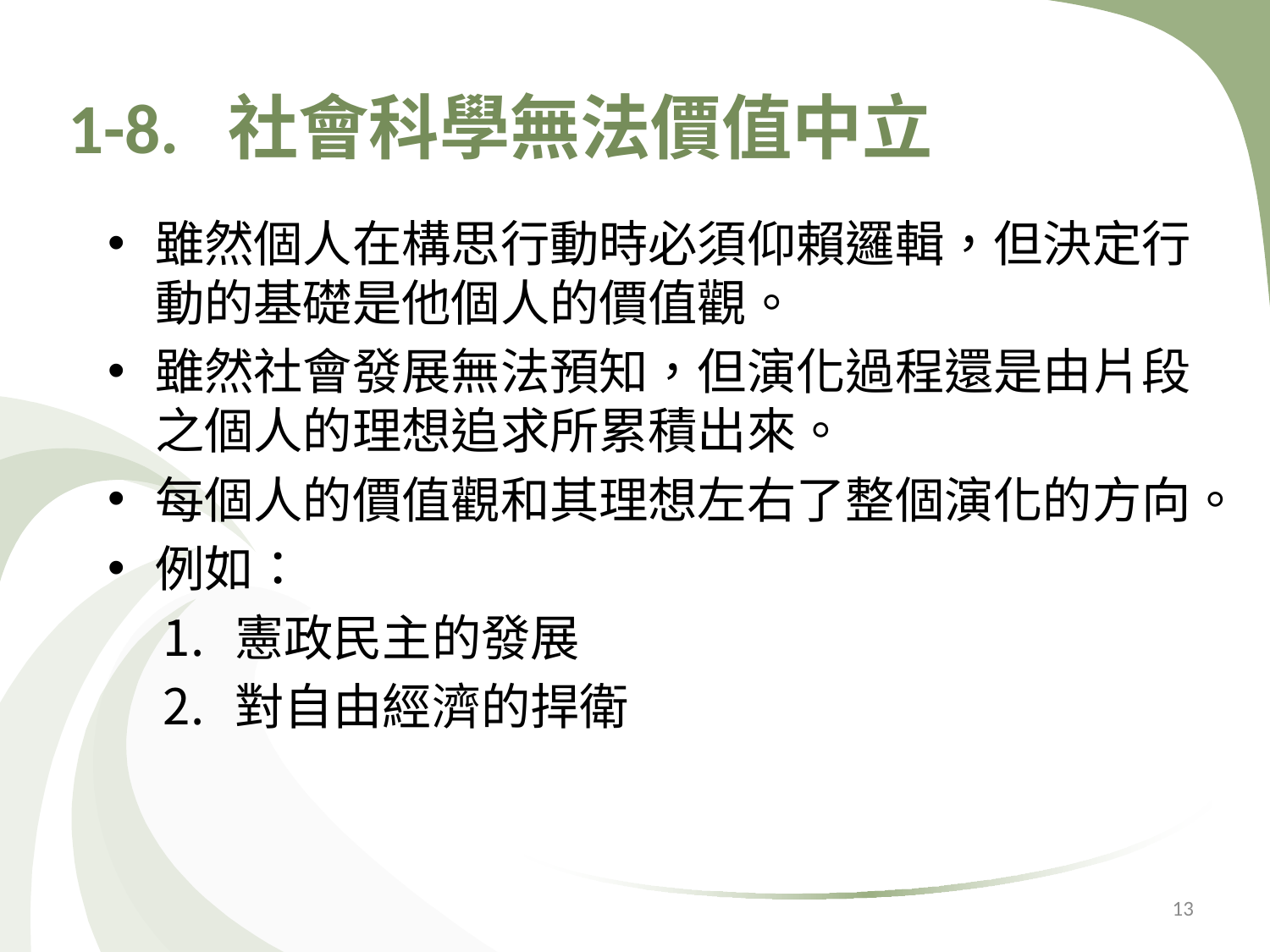

# 1-8.  社會科學無法價值中立
雖然個人在構思行動時必須仰賴邏輯，但決定行動的基礎是他個人的價值觀。
雖然社會發展無法預知，但演化過程還是由片段之個人的理想追求所累積出來。
每個人的價值觀和其理想左右了整個演化的方向。
例如：
憲政民主的發展
對自由經濟的捍衛

13